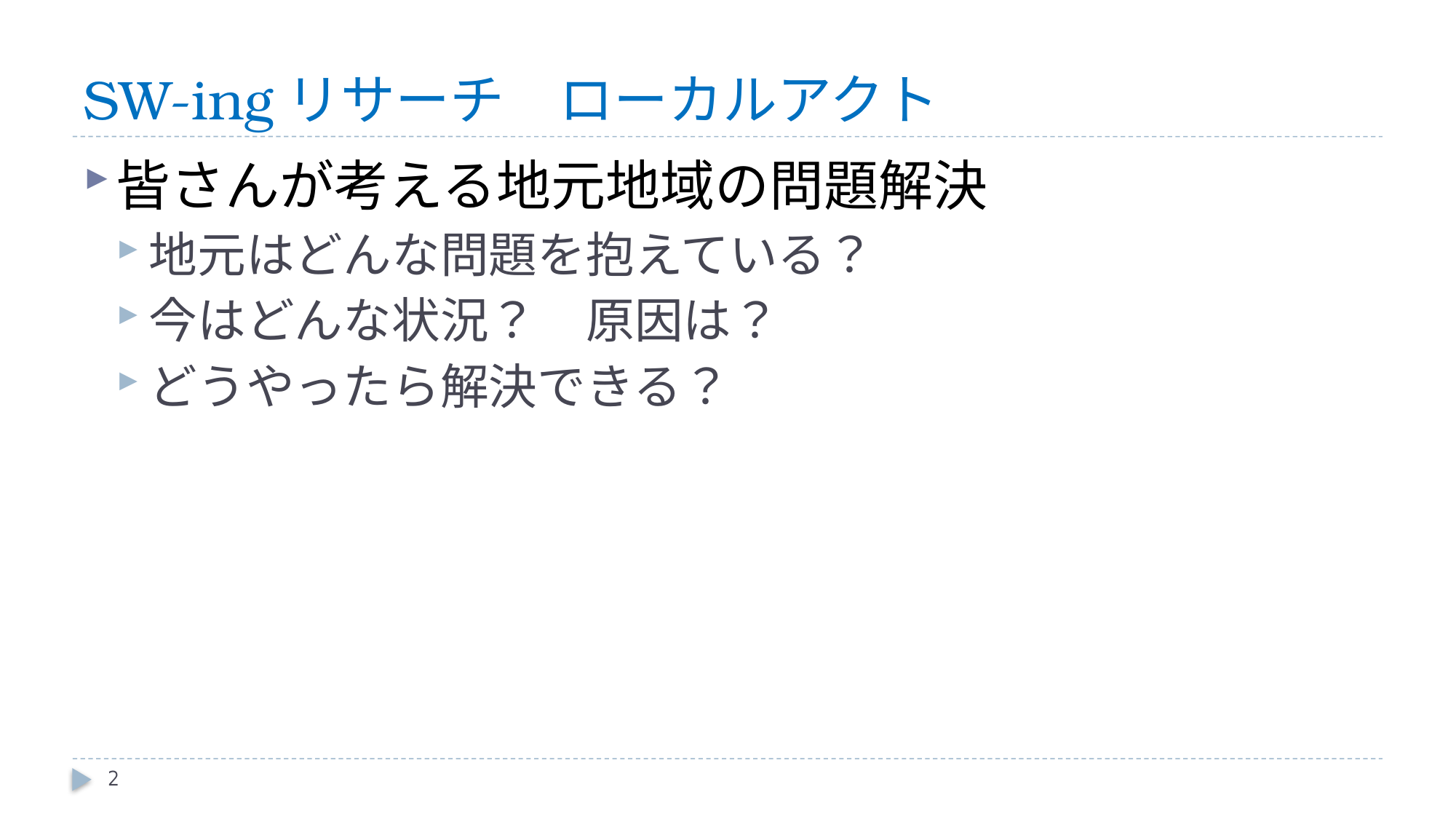

# SW-ingリサーチ　ローカルアクト
皆さんが考える地元地域の問題解決
地元はどんな問題を抱えている？
今はどんな状況？　原因は？
どうやったら解決できる？

2